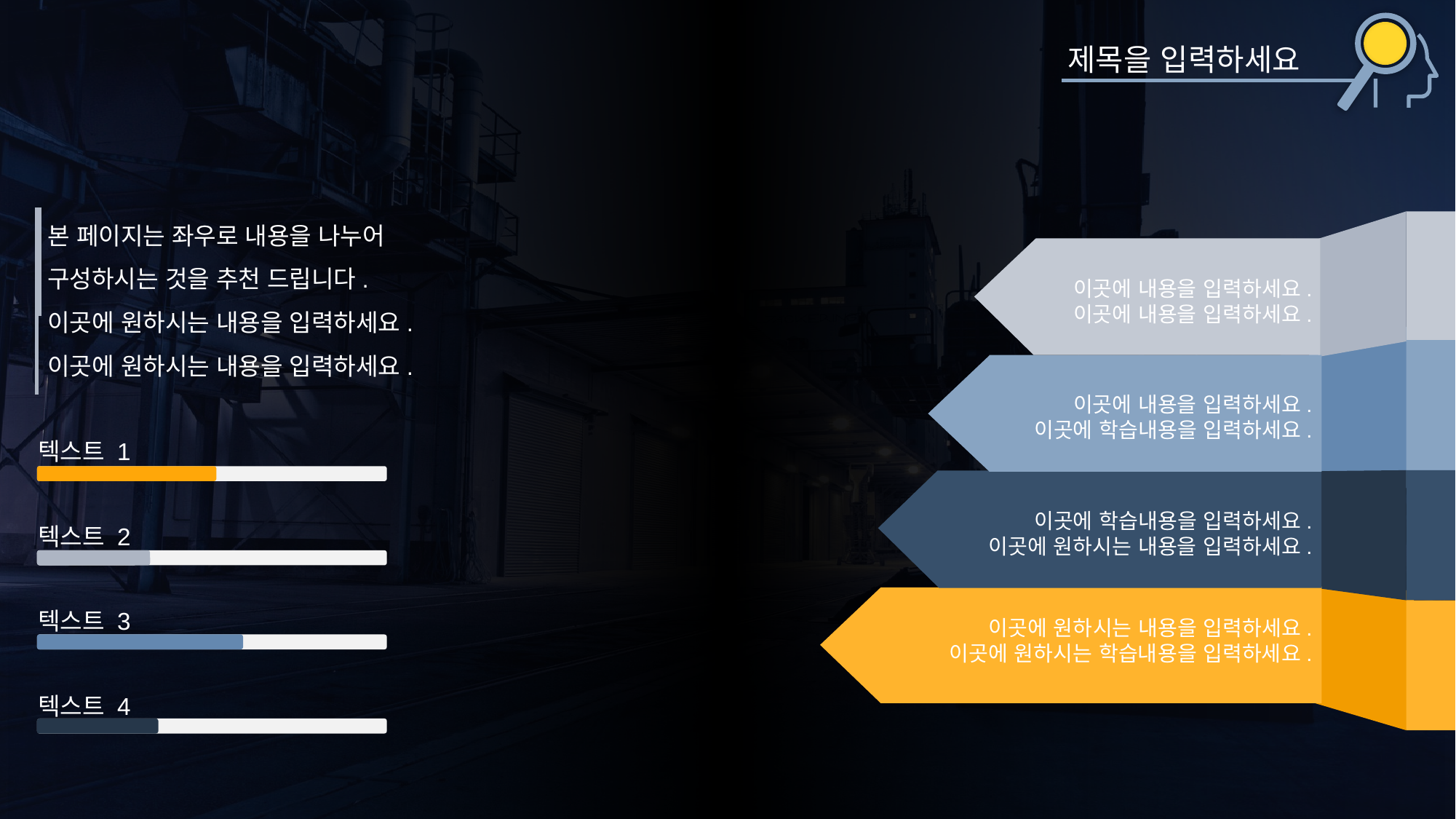

제목을 입력하세요
본 페이지는 좌우로 내용을 나누어 구성하시는 것을 추천 드립니다.
이곳에 원하시는 내용을 입력하세요.
이곳에 원하시는 내용을 입력하세요.

이곳에 내용을 입력하세요.
이곳에 내용을 입력하세요.

이곳에 내용을 입력하세요.
이곳에 학습내용을 입력하세요.

이곳에 학습내용을 입력하세요.
이곳에 원하시는 내용을 입력하세요.

이곳에 원하시는 내용을 입력하세요.
이곳에 원하시는 학습내용을 입력하세요.
텍스트 1

텍스트 2

텍스트 3

텍스트 4